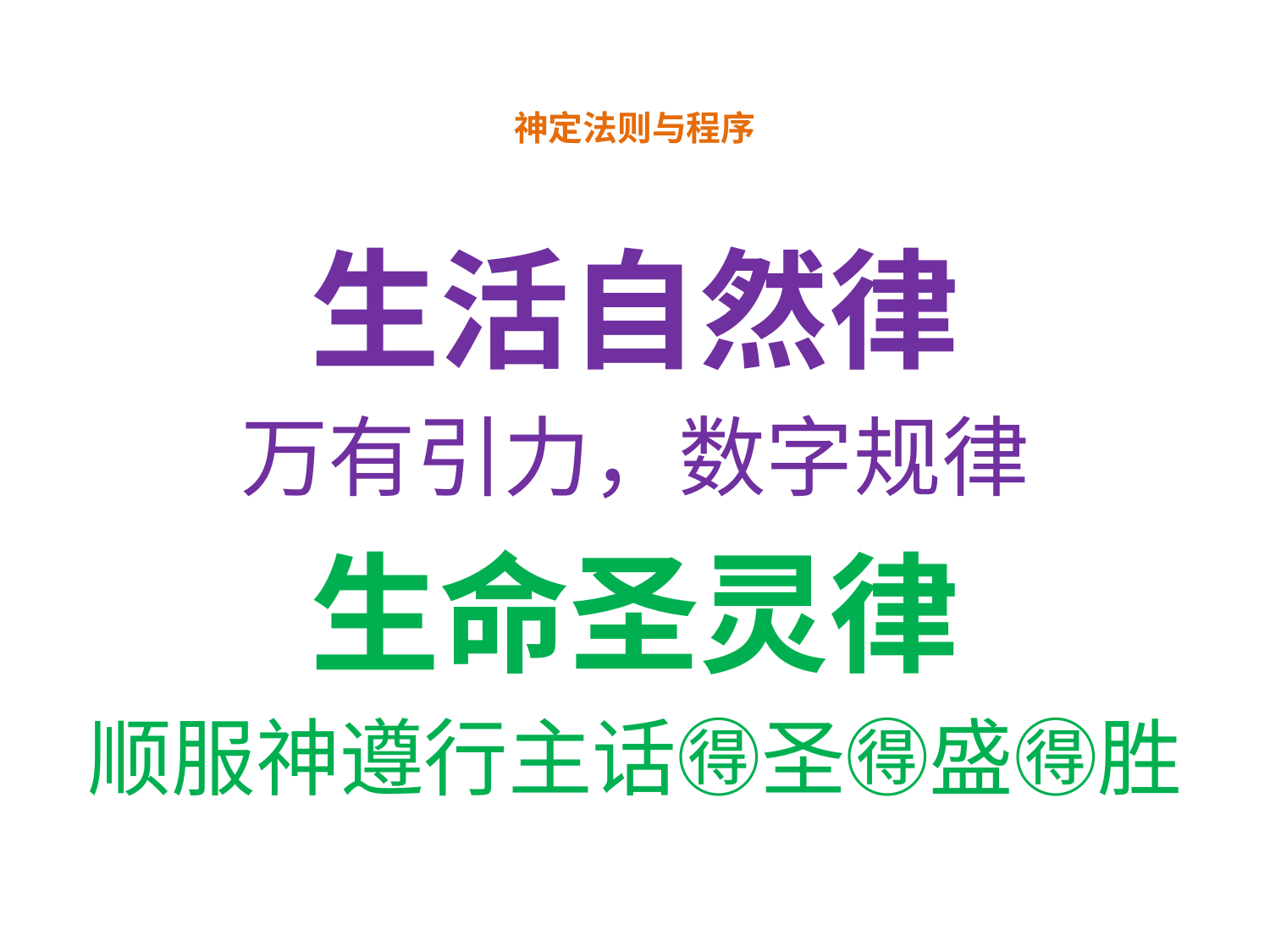

# 神定法则与程序
生活自然律
万有引力，数字规律
生命圣灵律
顺服神遵行主话🉐圣🉐盛🉐胜